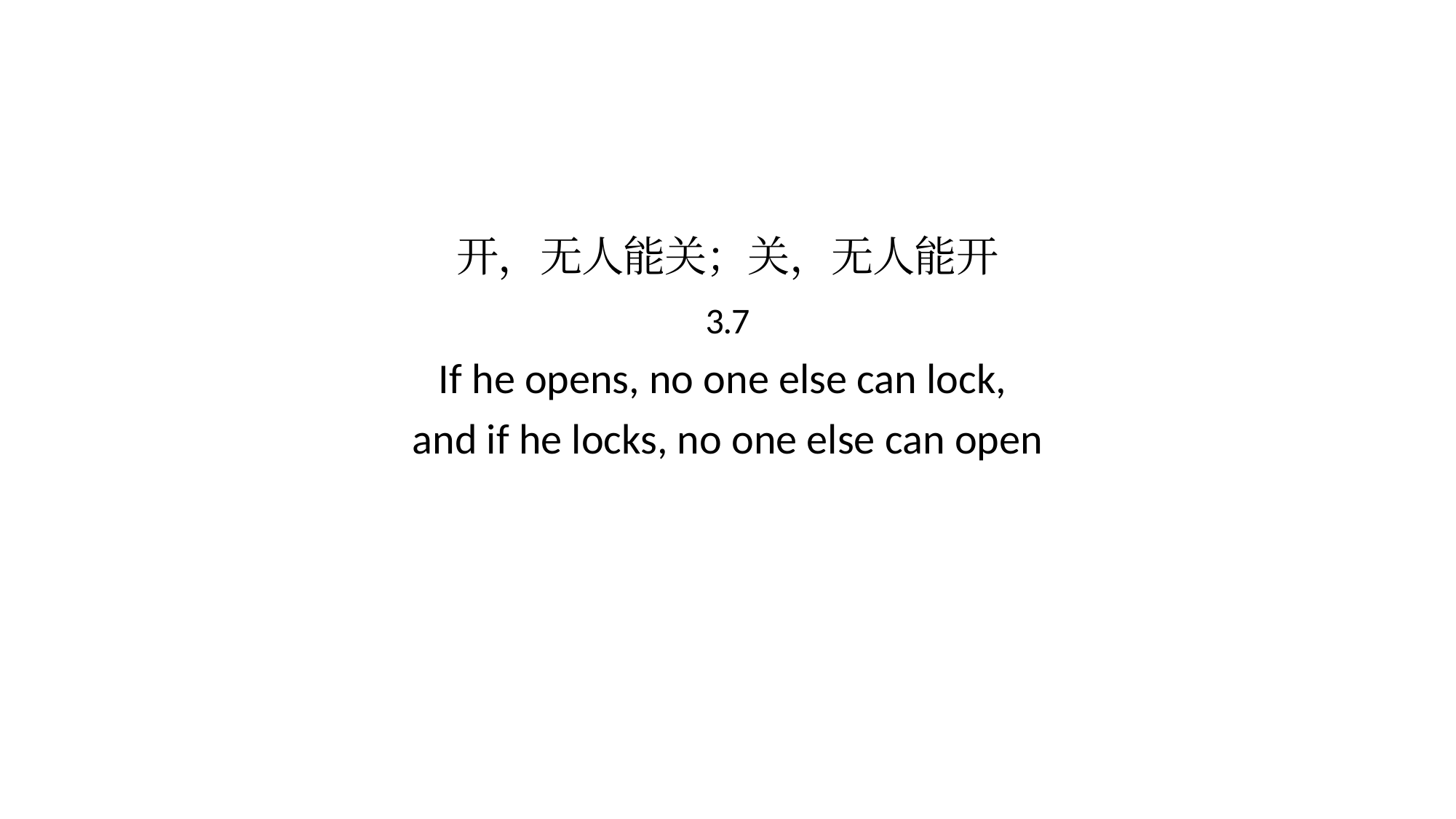

# 开，无人能关；关，无人能开 3.7 If he opens, no one else can lock, and if he locks, no one else can open